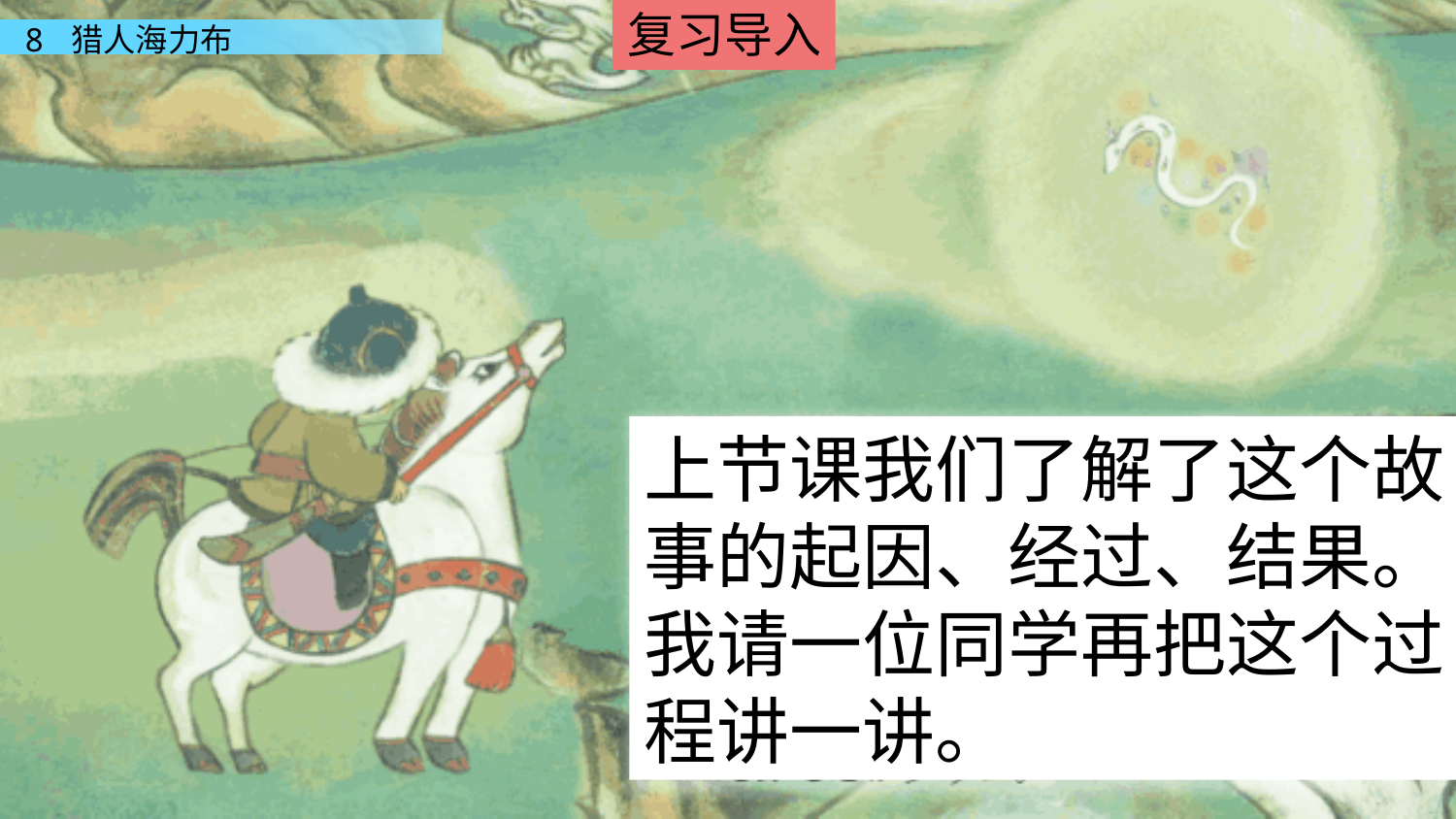

复习导入
上节课我们了解了这个故事的起因、经过、结果。我请一位同学再把这个过程讲一讲。